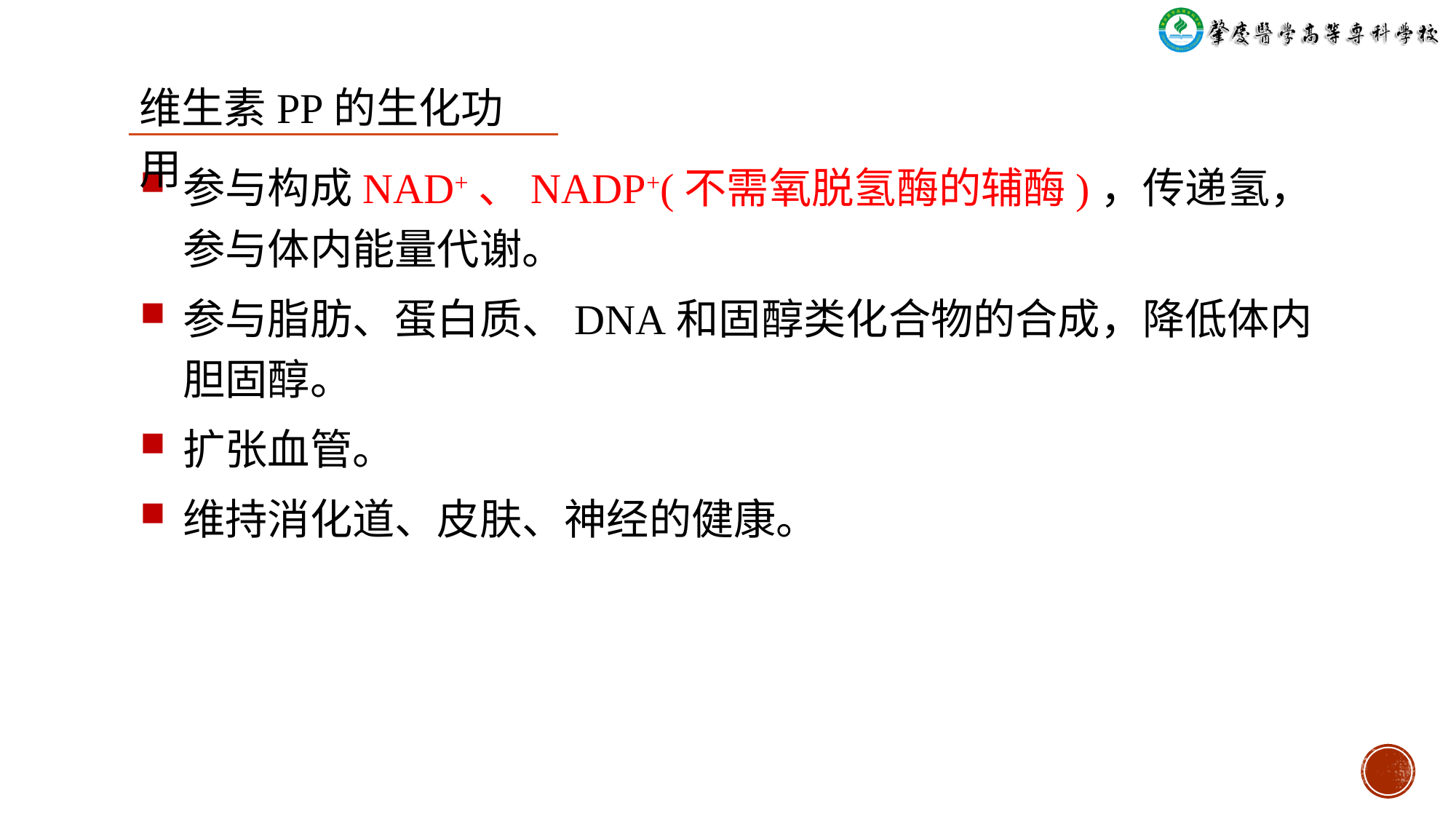

维生素PP的生化功用
参与构成NAD+、NADP+(不需氧脱氢酶的辅酶)，传递氢，参与体内能量代谢。
参与脂肪、蛋白质、DNA和固醇类化合物的合成，降低体内胆固醇。
扩张血管。
维持消化道、皮肤、神经的健康。